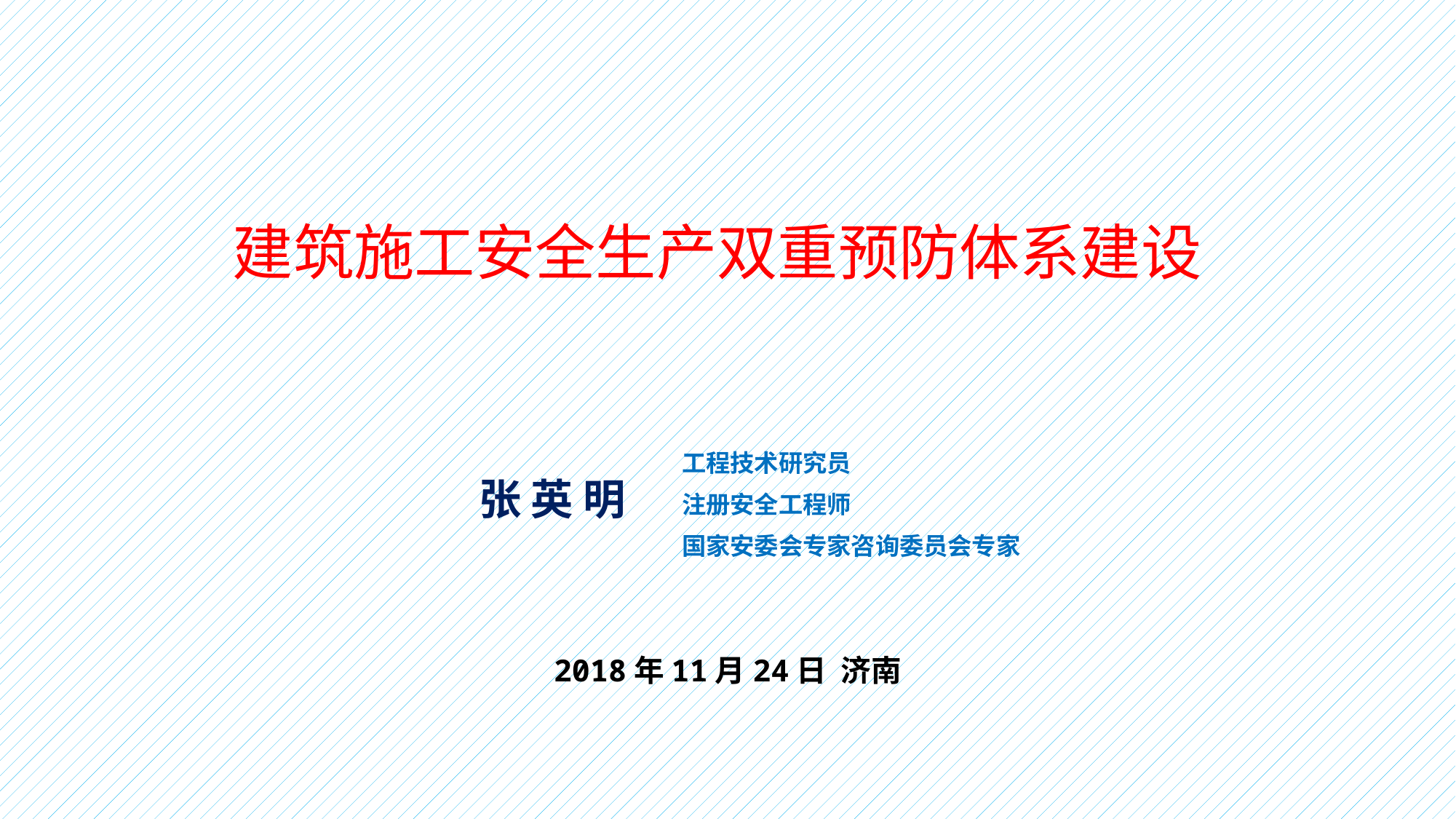

# 建筑施工安全生产双重预防体系建设

工程技术研究员
注册安全工程师
国家安委会专家咨询委员会专家

张 英 明
2018年11月24日  济南